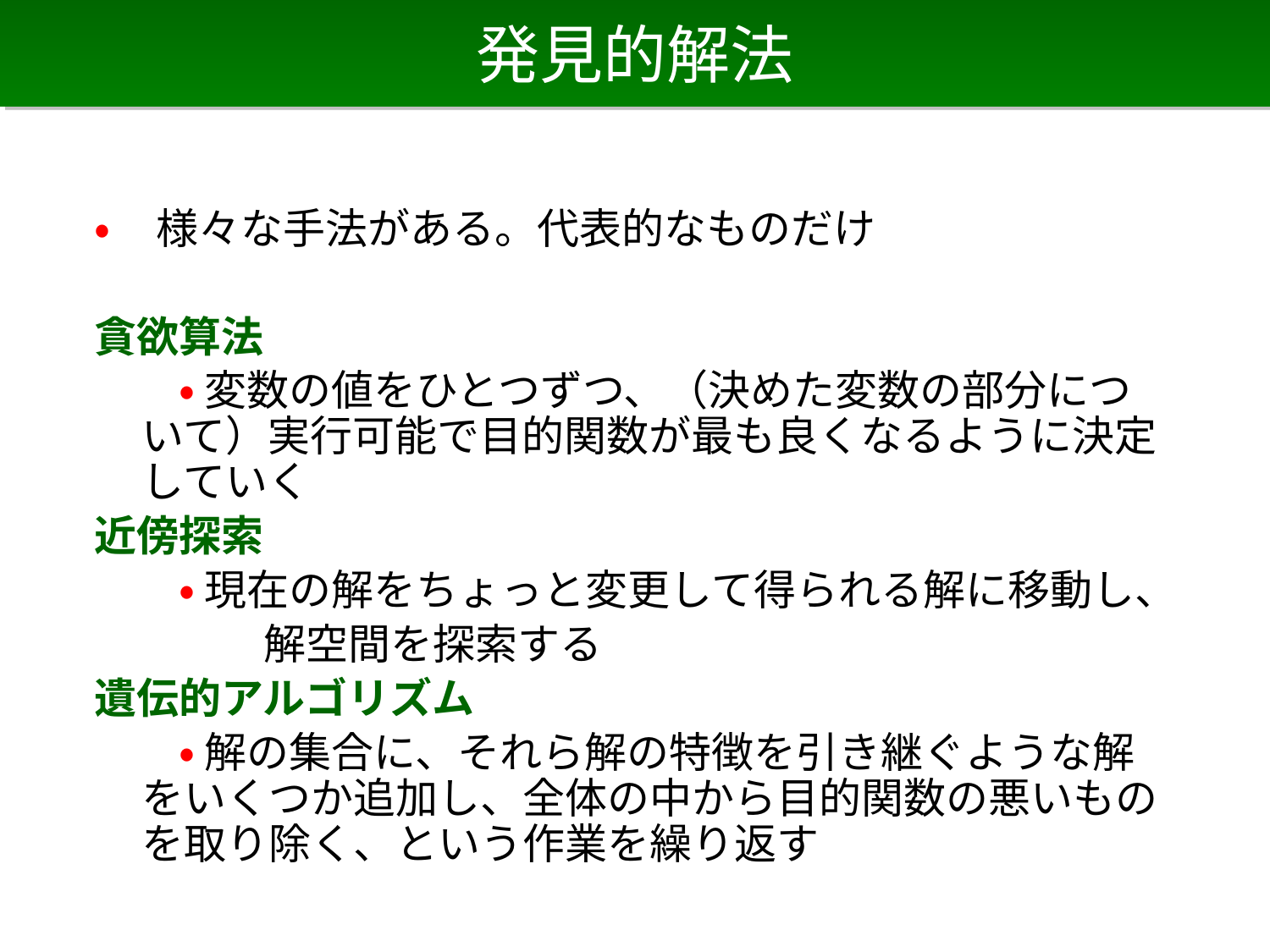

# 発見的解法
• 様々な手法がある。代表的なものだけ

貪欲算法
　　• 変数の値をひとつずつ、（決めた変数の部分について）実行可能で目的関数が最も良くなるように決定していく
近傍探索
　　• 現在の解をちょっと変更して得られる解に移動し、
　　　　解空間を探索する
遺伝的アルゴリズム
　　• 解の集合に、それら解の特徴を引き継ぐような解をいくつか追加し、全体の中から目的関数の悪いものを取り除く、という作業を繰り返す